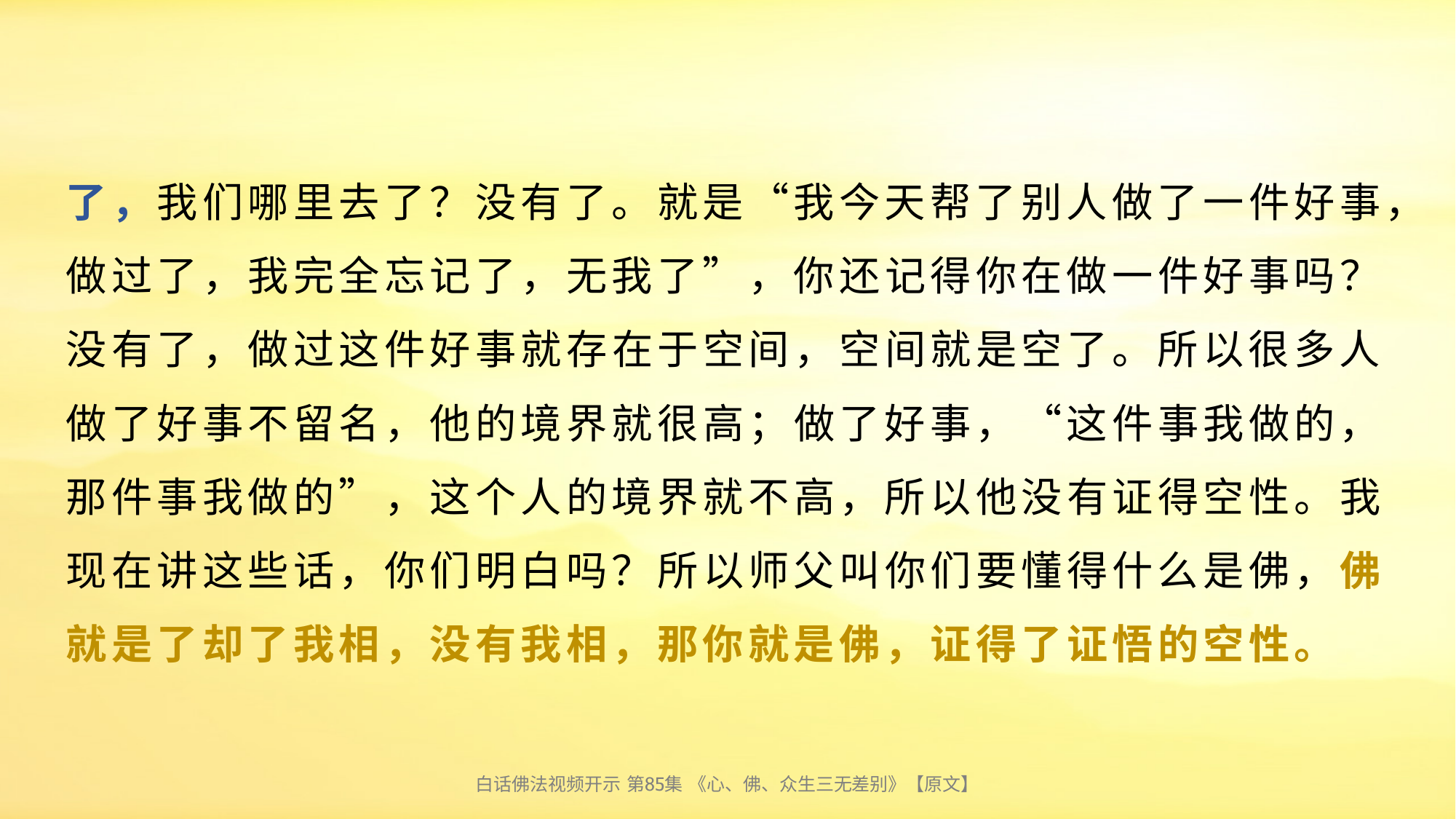

# 了，我们哪里去了？没有了。就是“我今天帮了别人做了一件好事，做过了，我完全忘记了，无我了”，你还记得你在做一件好事吗？没有了，做过这件好事就存在于空间，空间就是空了。所以很多人做了好事不留名，他的境界就很高；做了好事，“这件事我做的，那件事我做的”，这个人的境界就不高，所以他没有证得空性。我现在讲这些话，你们明白吗？所以师父叫你们要懂得什么是佛，佛就是了却了我相，没有我相，那你就是佛，证得了证悟的空性。
白话佛法视频开示 第85集 《心、佛、众生三无差别》【原文】